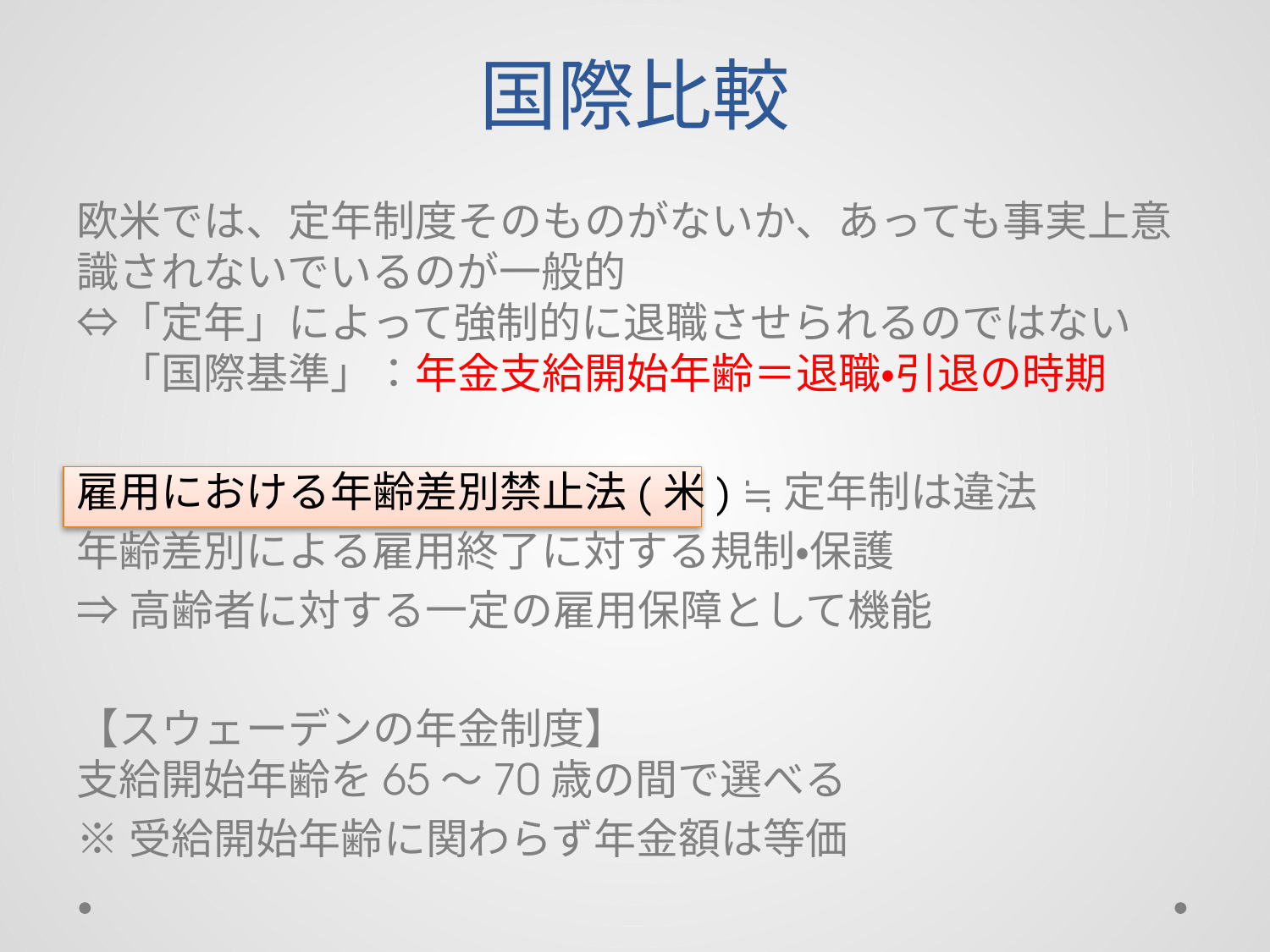

# 国際比較
欧米では、定年制度そのものがないか、あっても事実上意識されないでいるのが一般的
⇔「定年」によって強制的に退職させられるのではない
　「国際基準」：年金支給開始年齢＝退職・引退の時期

雇用における年齢差別禁止法(米) ≒定年制は違法
年齢差別による雇用終了に対する規制・保護
⇒高齢者に対する一定の雇用保障として機能

【スウェーデンの年金制度】
支給開始年齢を65〜70歳の間で選べる
※受給開始年齢に関わらず年金額は等価